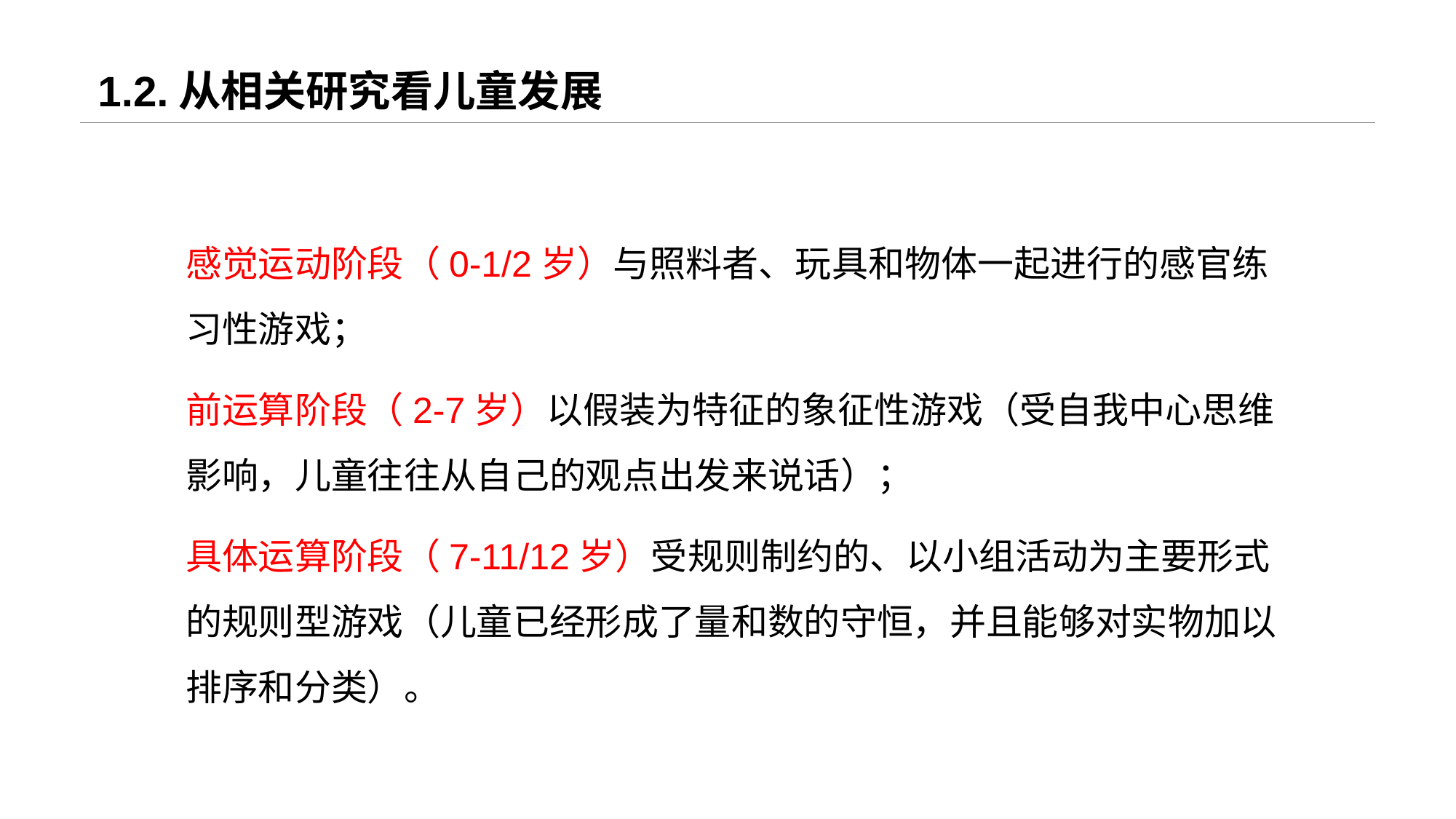

1.2.从相关研究看儿童发展
感觉运动阶段（0-1/2岁）与照料者、玩具和物体一起进行的感官练习性游戏；
前运算阶段（2-7岁）以假装为特征的象征性游戏（受自我中心思维影响，儿童往往从自己的观点出发来说话）；
具体运算阶段（7-11/12岁）受规则制约的、以小组活动为主要形式的规则型游戏（儿童已经形成了量和数的守恒，并且能够对实物加以排序和分类）。